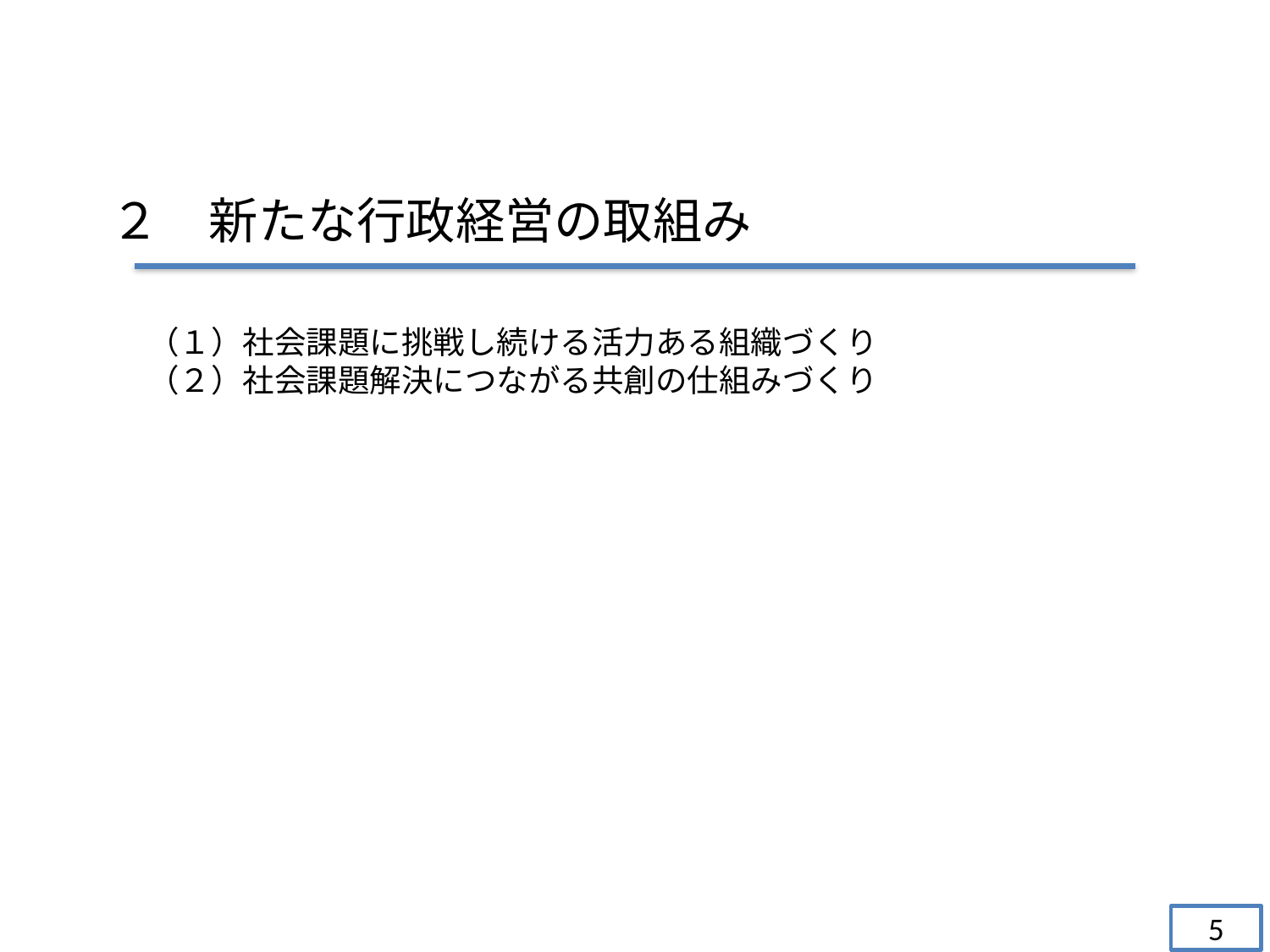

２　新たな行政経営の取組み
（１）社会課題に挑戦し続ける活力ある組織づくり
（２）社会課題解決につながる共創の仕組みづくり
5